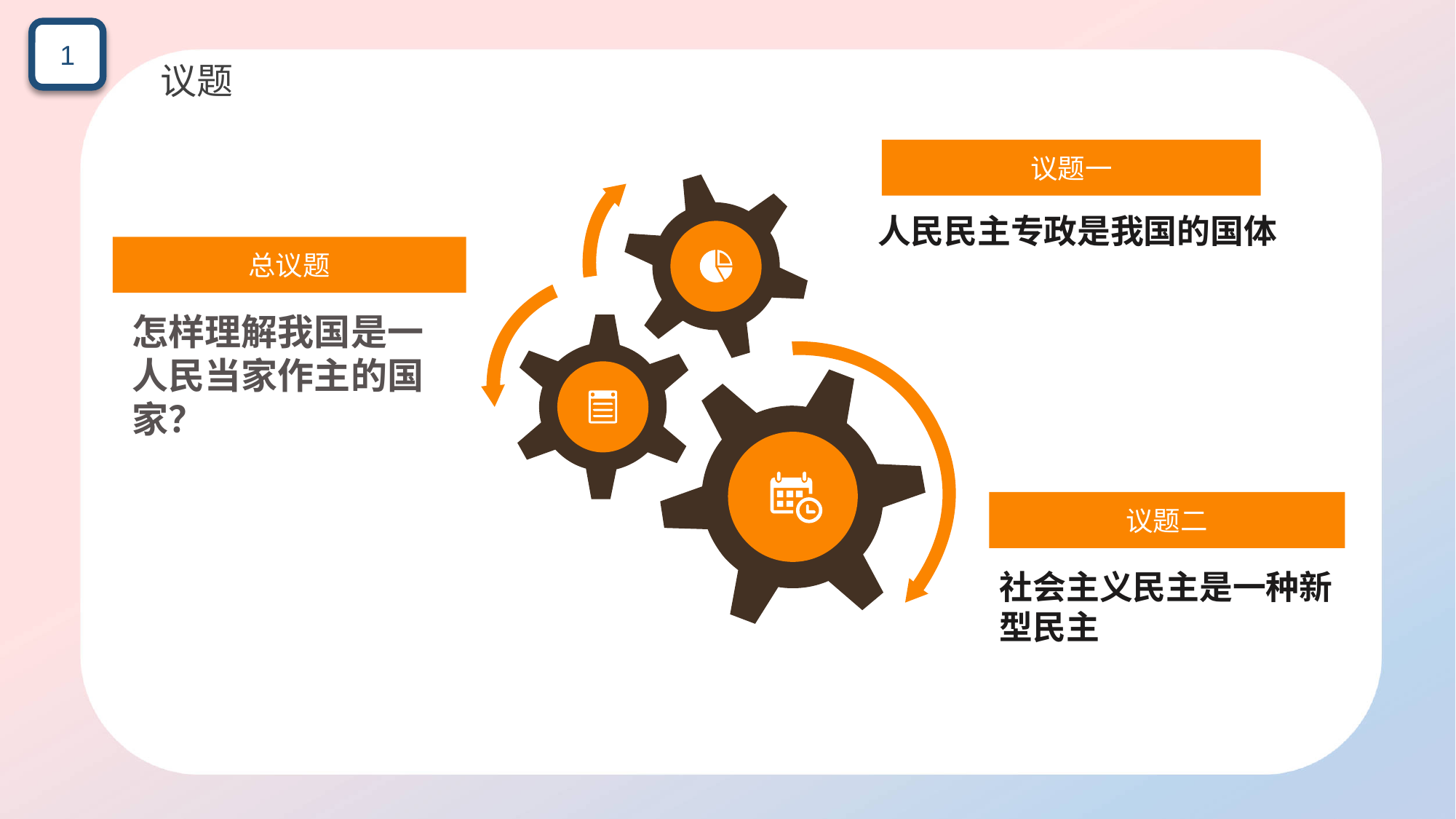

1
        议题
议题一

人民民主专政是我国的国体

总议题

怎样理解我国是一人民当家作主的国家？

议题二
社会主义民主是一种新型民主

4